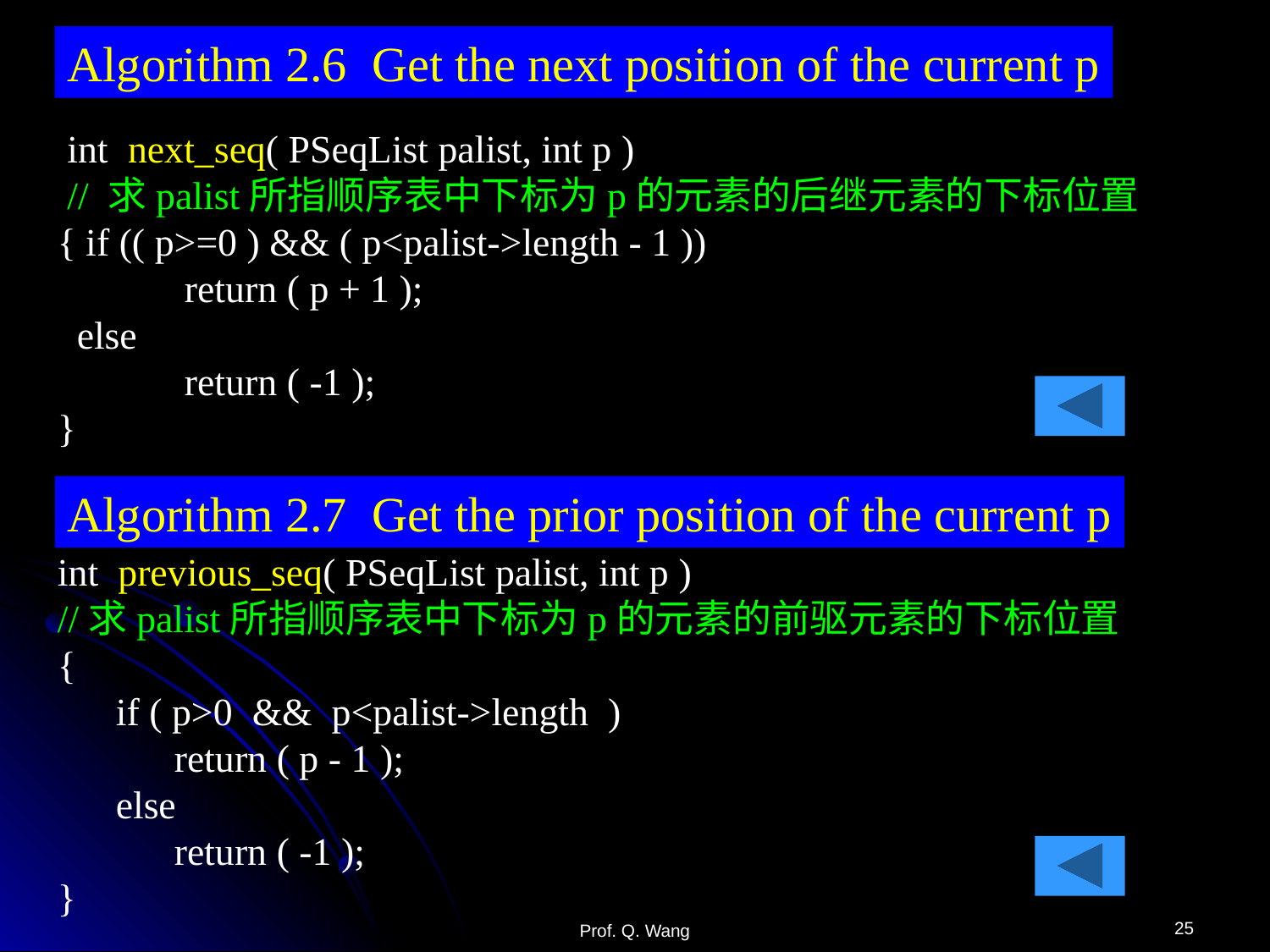

Algorithm 2.6  Get the next position of the current p
 int  next_seq( PSeqList palist, int p )
 // 求palist所指顺序表中下标为p的元素的后继元素的下标位置
{ if (( p>=0 ) && ( p<palist->length - 1 ))
	return ( p + 1 );
  else
	return ( -1 );
}

Algorithm 2.7  Get the prior position of the current p
int  previous_seq( PSeqList palist, int p )
//求palist所指顺序表中下标为p的元素的前驱元素的下标位置
{
      if ( p>0  &&  p<palist->length  )
            return ( p - 1 );
      else
            return ( -1 );
}

25

Prof. Q. Wang